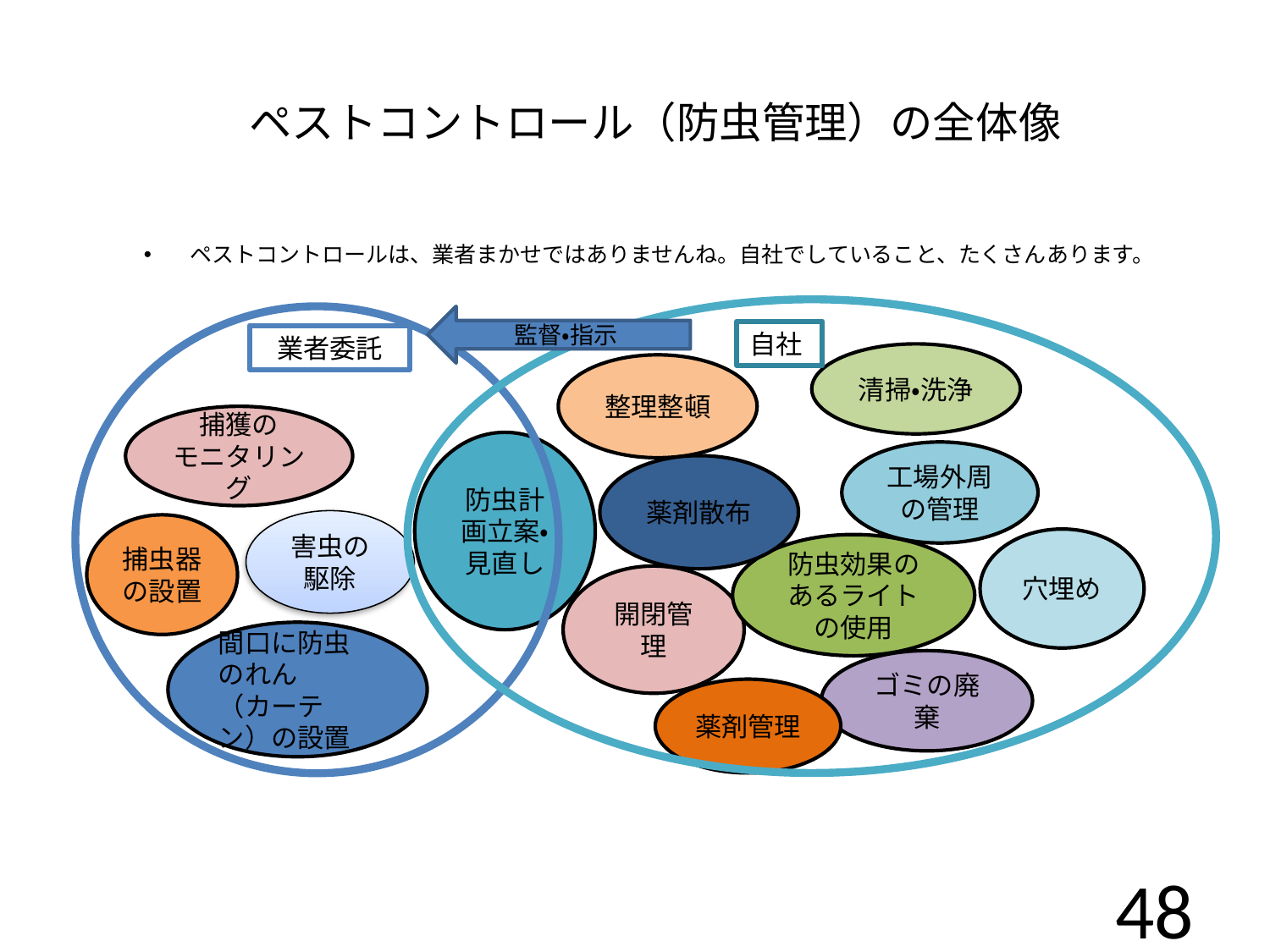

# ペストコントロール（防虫管理）の全体像
ペストコントロールは、業者まかせではありませんね。自社でしていること、たくさんあります。

監督・指示

自社
業者委託
清掃・洗浄
整理整頓
捕獲の
モニタリング
防虫計画立案・見直し
工場外周の管理
薬剤散布
害虫の駆除
捕虫器の設置
穴埋め
防虫効果のあるライトの使用
開閉管理
間口に防虫のれん（カーテン）の設置
ゴミの廃棄
薬剤管理
48